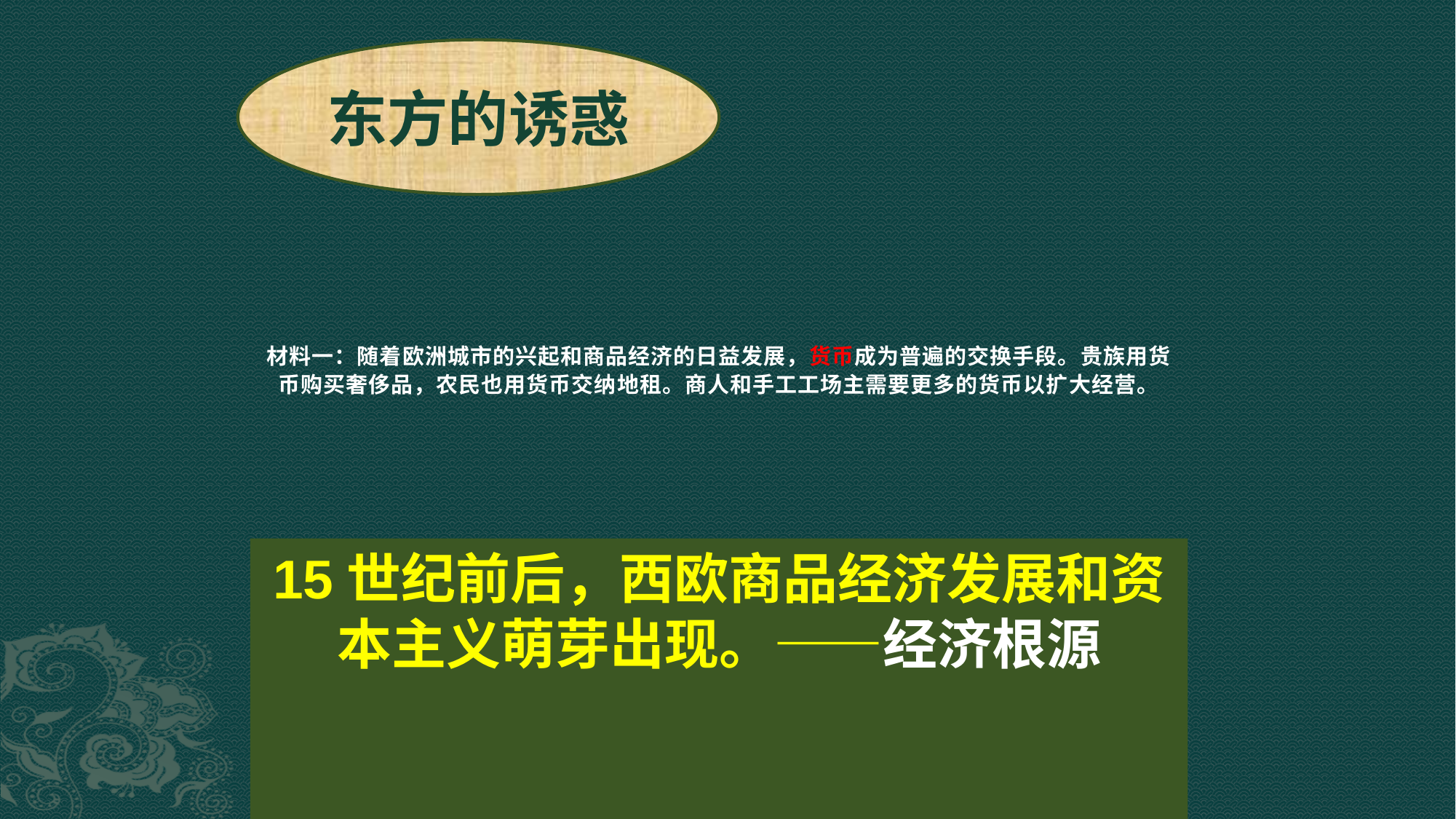

东方的诱惑
# 材料一：随着欧洲城市的兴起和商品经济的日益发展，货币成为普遍的交换手段。贵族用货币购买奢侈品，农民也用货币交纳地租。商人和手工工场主需要更多的货币以扩大经营。
15世纪前后，西欧商品经济发展和资本主义萌芽出现。——经济根源